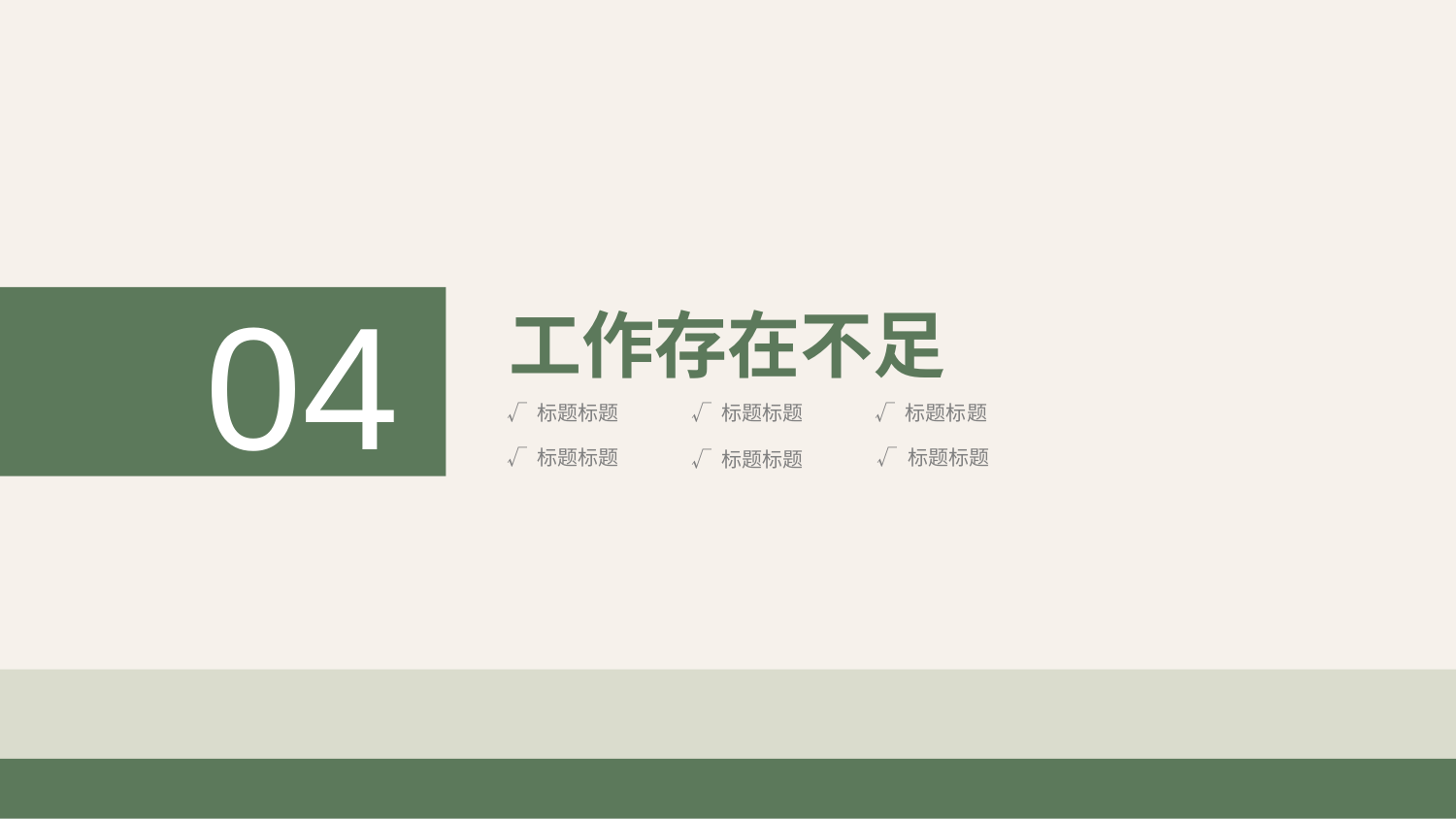

04

工作存在不足
√ 标题标题
√ 标题标题
√ 标题标题
√ 标题标题
√ 标题标题
√ 标题标题